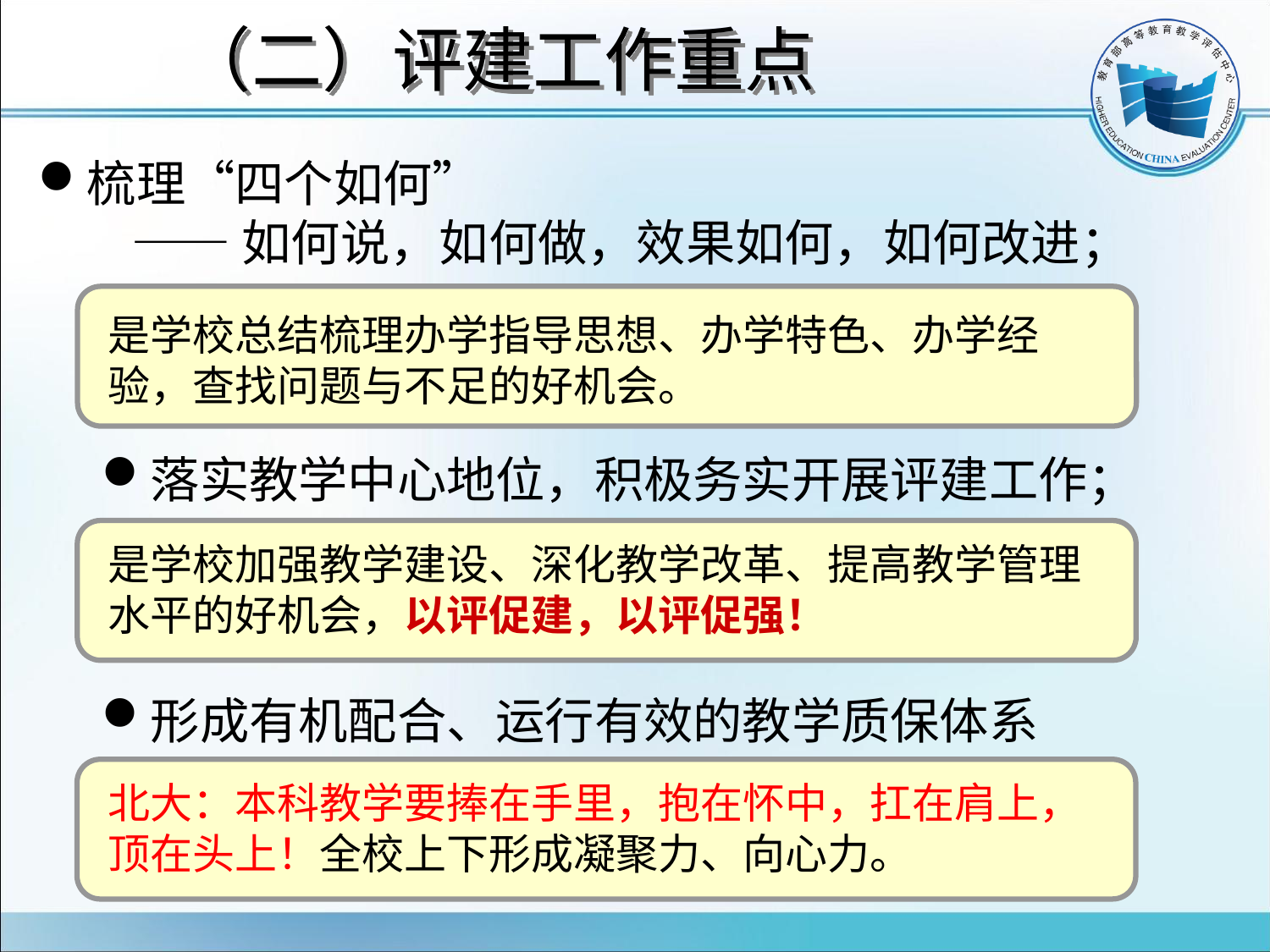

# （二）评建工作重点
梳理“四个如何”
——如何说，如何做，效果如何，如何改进；

落实教学中心地位，积极务实开展评建工作；

形成有机配合、运行有效的教学质保体系

是学校总结梳理办学指导思想、办学特色、办学经验，查找问题与不足的好机会。

是学校加强教学建设、深化教学改革、提高教学管理水平的好机会，以评促建，以评促强！

北大：本科教学要捧在手里，抱在怀中，扛在肩上，顶在头上！全校上下形成凝聚力、向心力。

59